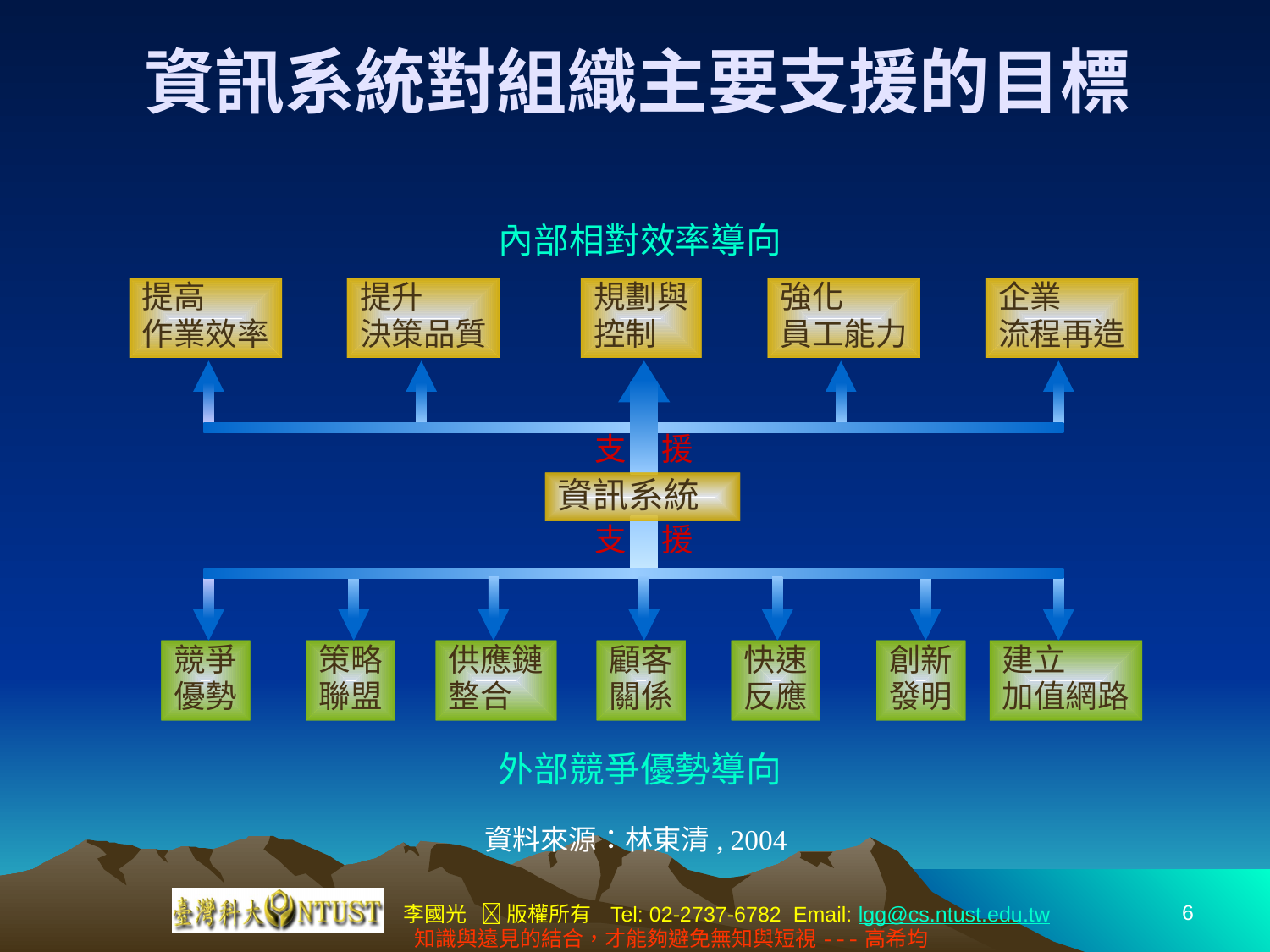

# 資訊系統對組織主要支援的目標

內部相對效率導向
提高
作業效率
提升
決策品質
規劃與
控制
強化
員工能力
企業
流程再造

支     援
資訊系統

支     援

競爭
優勢
策略
聯盟
供應鏈
整合
顧客
關係
快速
反應
創新
發明
建立
加值網路
外部競爭優勢導向
資料來源：林東清, 2004
6